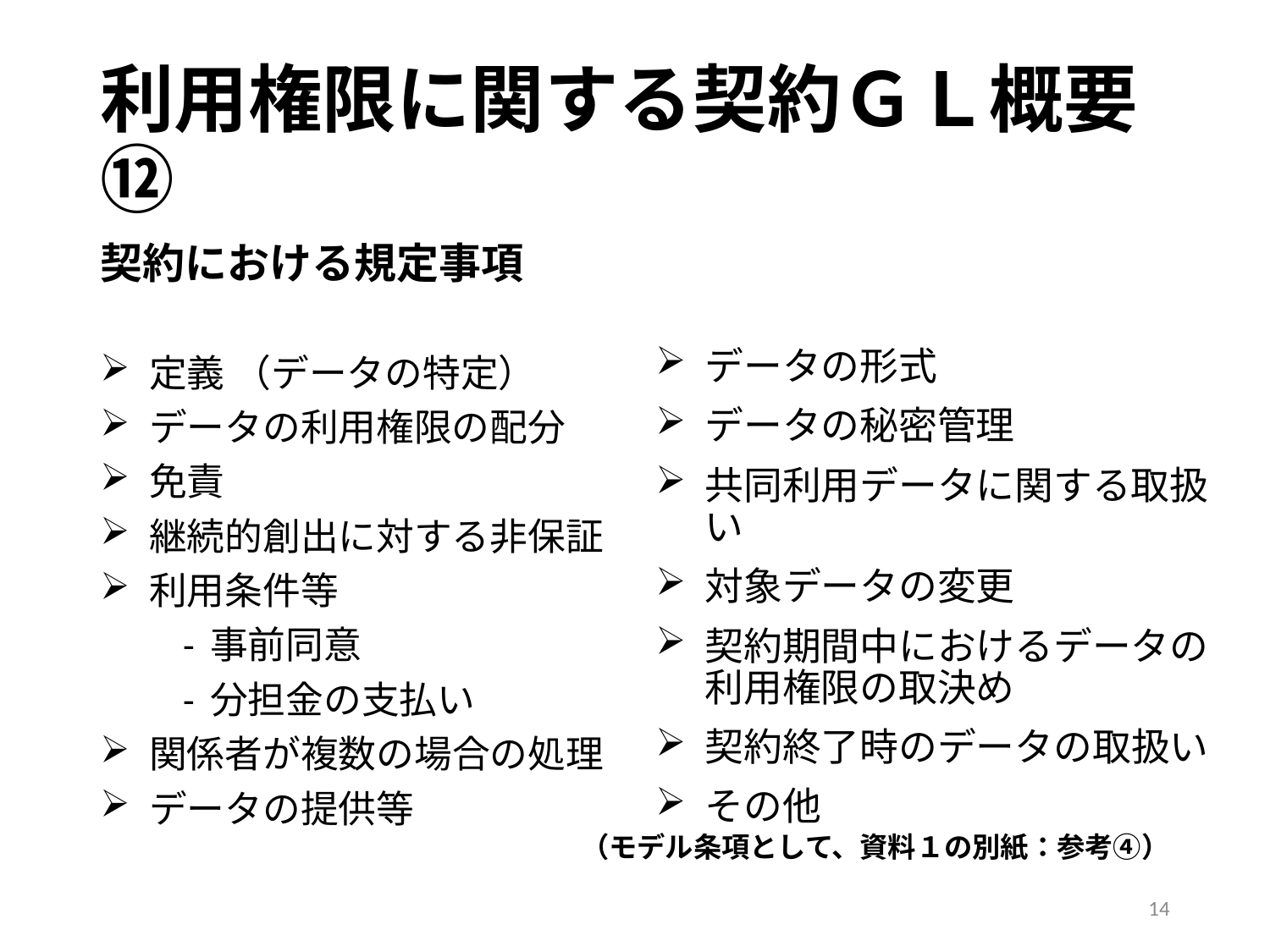

# 利用権限に関する契約ＧＬ概要⑫
契約における規定事項
データの形式
データの秘密管理
共同利用データに関する取扱い
対象データの変更
契約期間中におけるデータの利用権限の取決め
契約終了時のデータの取扱い
その他
定義 （データの特定）
データの利用権限の配分
免責
継続的創出に対する非保証
利用条件等
　　- 事前同意
　　- 分担金の支払い
関係者が複数の場合の処理
データの提供等
（モデル条項として、資料１の別紙：参考④）
14